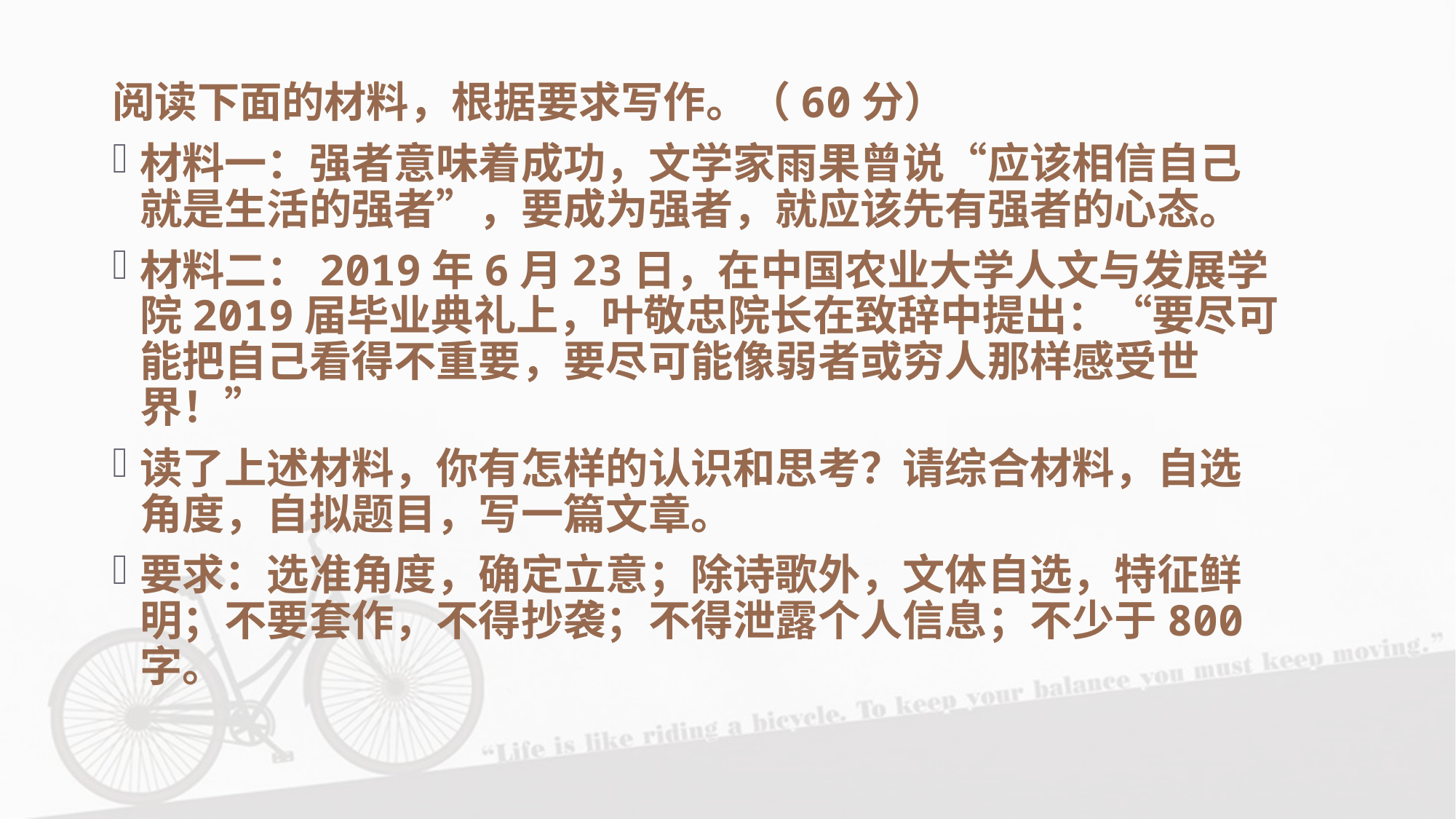

阅读下面的材料，根据要求写作。（60分）
材料一：强者意味着成功，文学家雨果曾说“应该相信自己就是生活的强者”，要成为强者，就应该先有强者的心态。
材料二：2019年6月23日，在中国农业大学人文与发展学院2019届毕业典礼上，叶敬忠院长在致辞中提出：“要尽可能把自己看得不重要，要尽可能像弱者或穷人那样感受世界！”
读了上述材料，你有怎样的认识和思考？请综合材料，自选角度，自拟题目，写一篇文章。
要求：选准角度，确定立意；除诗歌外，文体自选，特征鲜明；不要套作，不得抄袭；不得泄露个人信息；不少于800字。